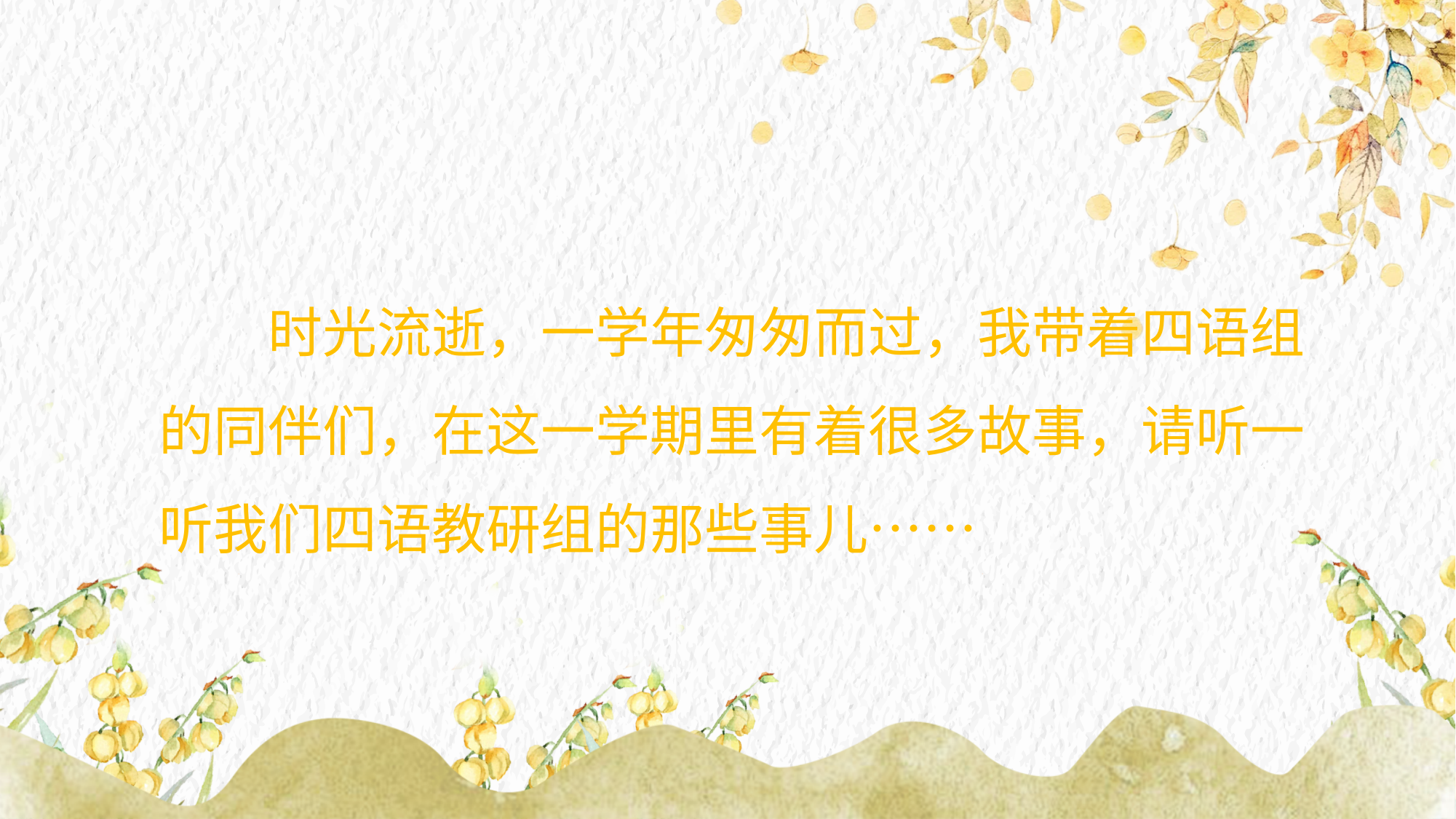

时光流逝，一学年匆匆而过，我带着四语组的同伴们，在这一学期里有着很多故事，请听一听我们四语教研组的那些事儿……